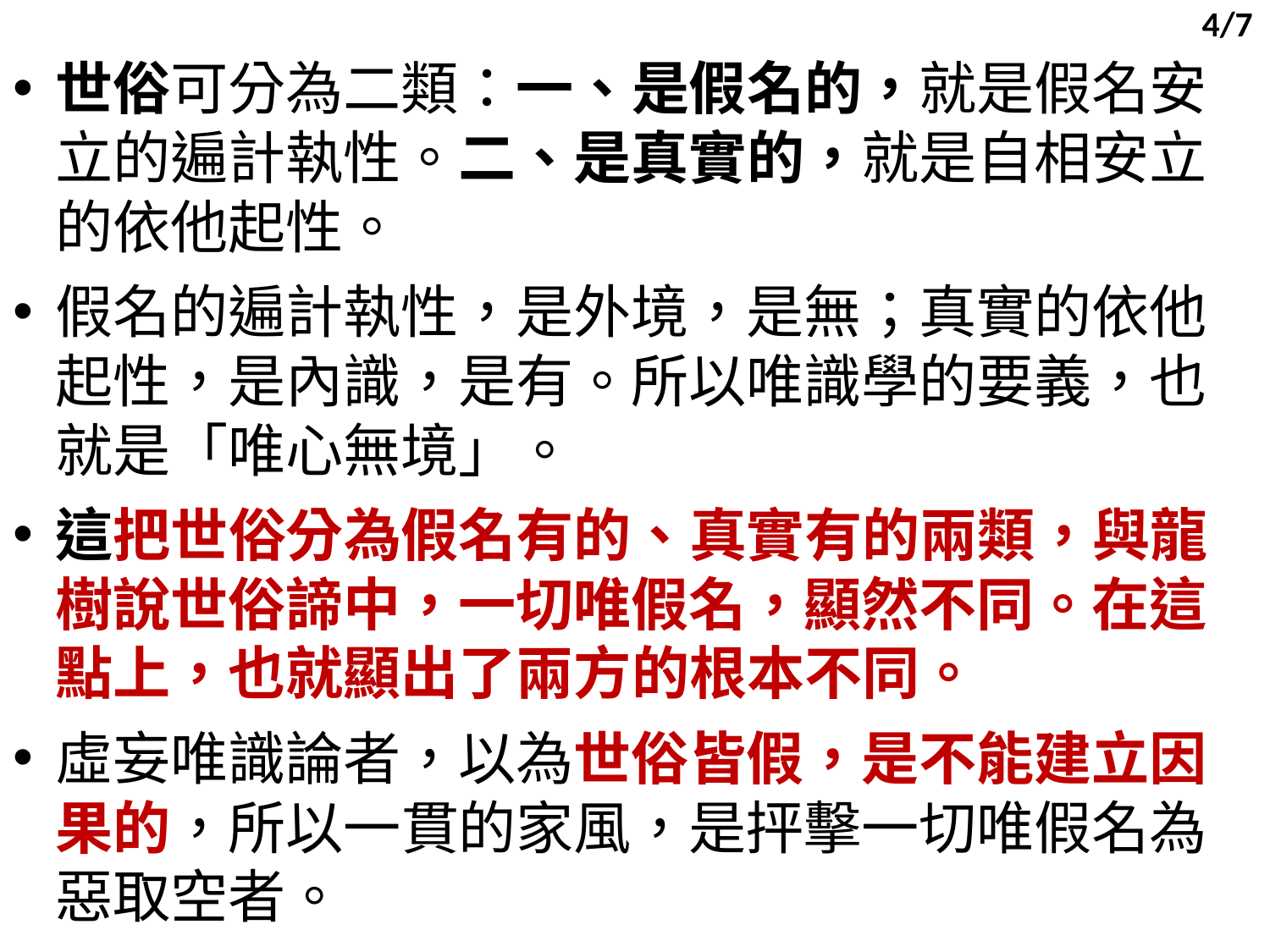

4/7
世俗可分為二類：一、是假名的，就是假名安立的遍計執性。二、是真實的，就是自相安立的依他起性。
假名的遍計執性，是外境，是無；真實的依他起性，是內識，是有。所以唯識學的要義，也就是「唯心無境」。
這把世俗分為假名有的、真實有的兩類，與龍樹說世俗諦中，一切唯假名，顯然不同。在這點上，也就顯出了兩方的根本不同。
虛妄唯識論者，以為世俗皆假，是不能建立因果的，所以一貫的家風，是抨擊一切唯假名為惡取空者。